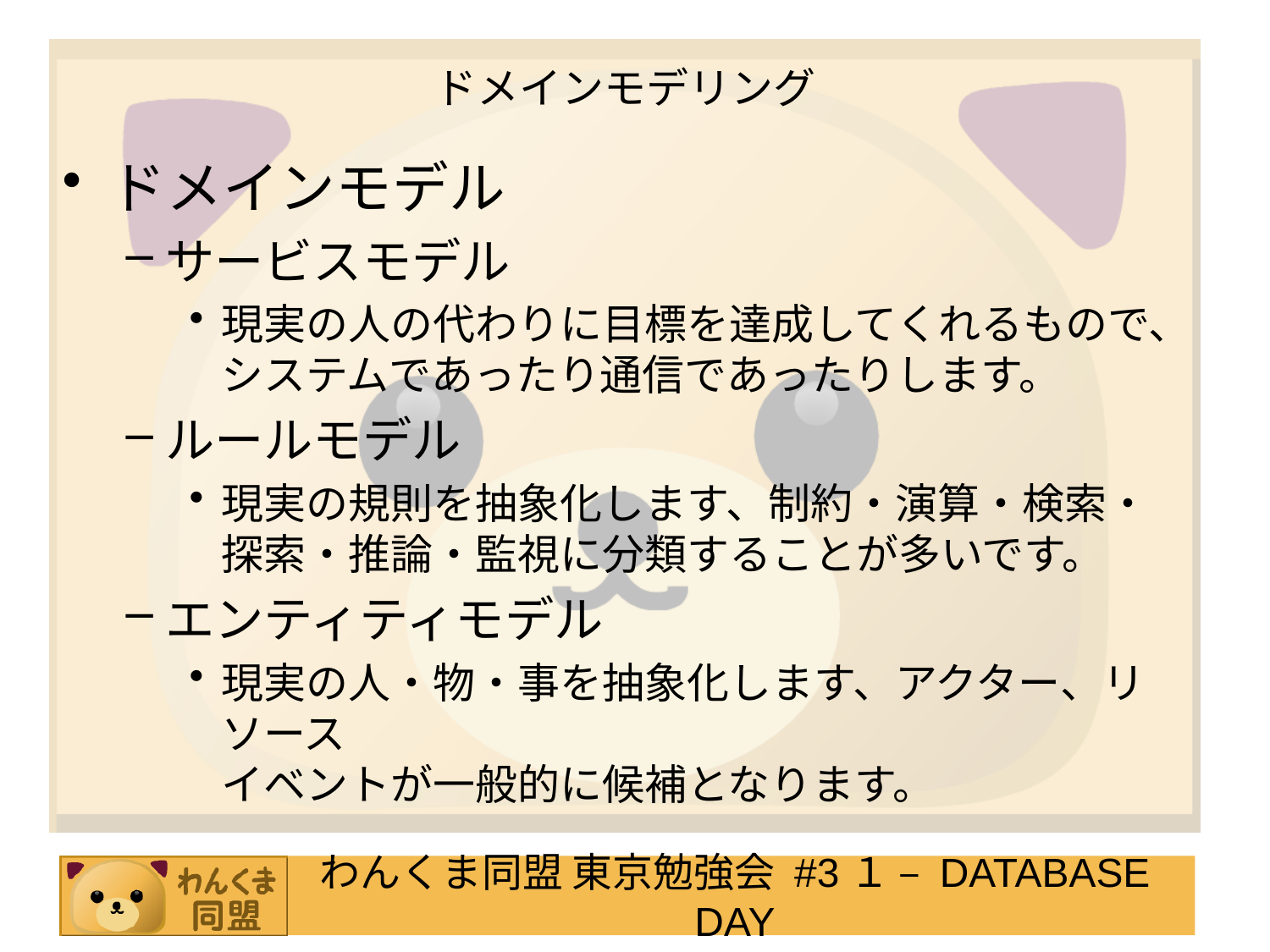

# ドメインモデリング
ドメインモデル
サービスモデル
現実の人の代わりに目標を達成してくれるもので、システムであったり通信であったりします。
ルールモデル
現実の規則を抽象化します、制約・演算・検索・探索・推論・監視に分類することが多いです。
エンティティモデル
現実の人・物・事を抽象化します、アクター、リソース
イベントが一般的に候補となります。